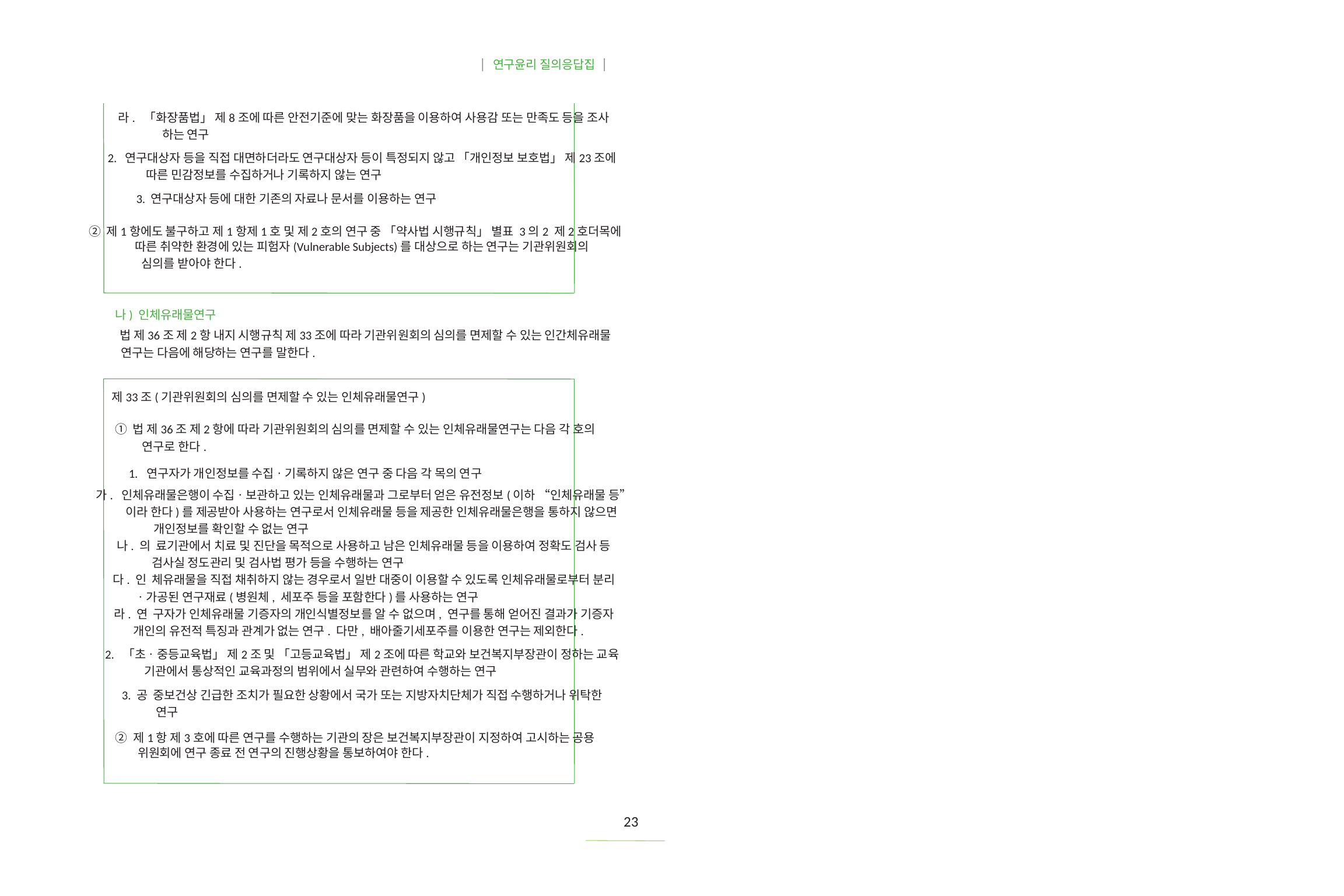

| 연구윤리 질의응답집 |
라.  「화장품법」 제8조에 따른 안전기준에 맞는 화장품을 이용하여 사용감 또는 만족도 등을 조사
하는 연구
2.  연구대상자 등을 직접 대면하더라도 연구대상자 등이 특정되지 않고 「개인정보 보호법」 제23조에
따른 민감정보를 수집하거나 기록하지 않는 연구
3. 연구대상자 등에 대한 기존의 자료나 문서를 이용하는 연구
② 제1항에도 불구하고 제1항제1호 및 제2호의 연구 중 「약사법 시행규칙」 별표 3의2 제2호더목에
따른 취약한 환경에 있는 피험자(Vulnerable Subjects)를 대상으로 하는 연구는 기관위원회의
심의를 받아야 한다.
나) 인체유래물연구
법 제36조 제2항 내지 시행규칙 제33조에 따라 기관위원회의 심의를 면제할 수 있는 인간체유래물
연구는 다음에 해당하는 연구를 말한다.
제33조(기관위원회의 심의를 면제할 수 있는 인체유래물연구)
① 법 제36조 제2항에 따라 기관위원회의 심의를 면제할 수 있는 인체유래물연구는 다음 각 호의
연구로 한다.
1.  연구자가 개인정보를 수집ㆍ기록하지 않은 연구 중 다음 각 목의 연구
가.  인체유래물은행이 수집ㆍ보관하고 있는 인체유래물과 그로부터 얻은 유전정보(이하 “인체유래물 등”
이라 한다)를 제공받아 사용하는 연구로서 인체유래물 등을 제공한 인체유래물은행을 통하지 않으면
개인정보를 확인할 수 없는 연구
나. 의  료기관에서 치료 및 진단을 목적으로 사용하고 남은 인체유래물 등을 이용하여 정확도 검사 등
검사실 정도관리 및 검사법 평가 등을 수행하는 연구
다. 인  체유래물을 직접 채취하지 않는 경우로서 일반 대중이 이용할 수 있도록 인체유래물로부터 분리
ㆍ가공된 연구재료(병원체, 세포주 등을 포함한다)를 사용하는 연구
라. 연  구자가 인체유래물 기증자의 개인식별정보를 알 수 없으며, 연구를 통해 얻어진 결과가 기증자
개인의 유전적 특징과 관계가 없는 연구. 다만, 배아줄기세포주를 이용한 연구는 제외한다.
2.  「초ㆍ중등교육법」 제2조 및 「고등교육법」 제2조에 따른 학교와 보건복지부장관이 정하는 교육
기관에서 통상적인 교육과정의 범위에서 실무와 관련하여 수행하는 연구
3. 공  중보건상 긴급한 조치가 필요한 상황에서 국가 또는 지방자치단체가 직접 수행하거나 위탁한
연구
② 제1항 제3호에 따른 연구를 수행하는 기관의 장은 보건복지부장관이 지정하여 고시하는 공용
위원회에 연구 종료 전 연구의 진행상황을 통보하여야 한다.
23